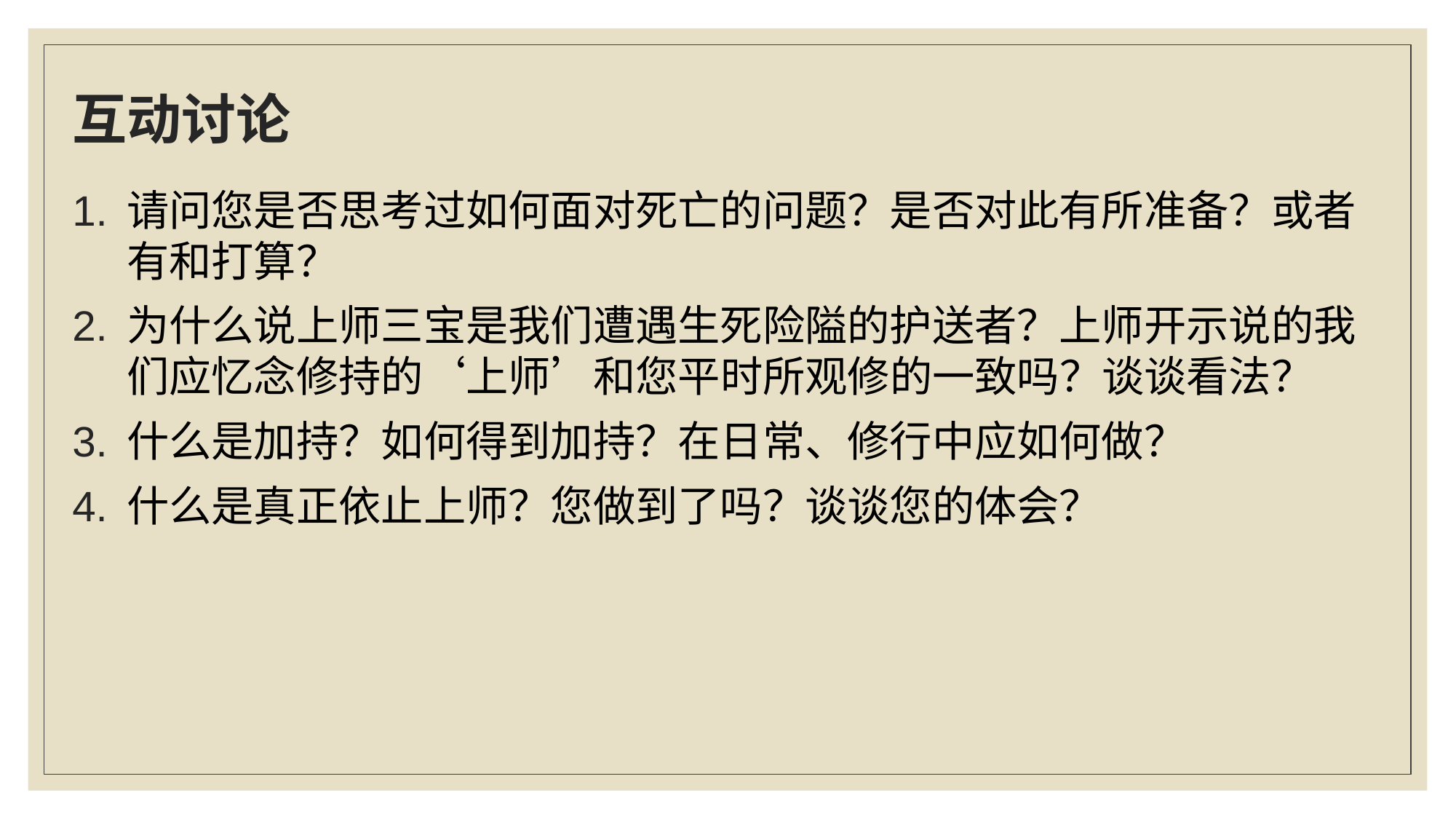

# 互动讨论
请问您是否思考过如何面对死亡的问题？是否对此有所准备？或者有和打算？
为什么说上师三宝是我们遭遇生死险隘的护送者？上师开示说的我们应忆念修持的‘上师’和您平时所观修的一致吗？谈谈看法？
什么是加持？如何得到加持？在日常、修行中应如何做？
什么是真正依止上师？您做到了吗？谈谈您的体会？